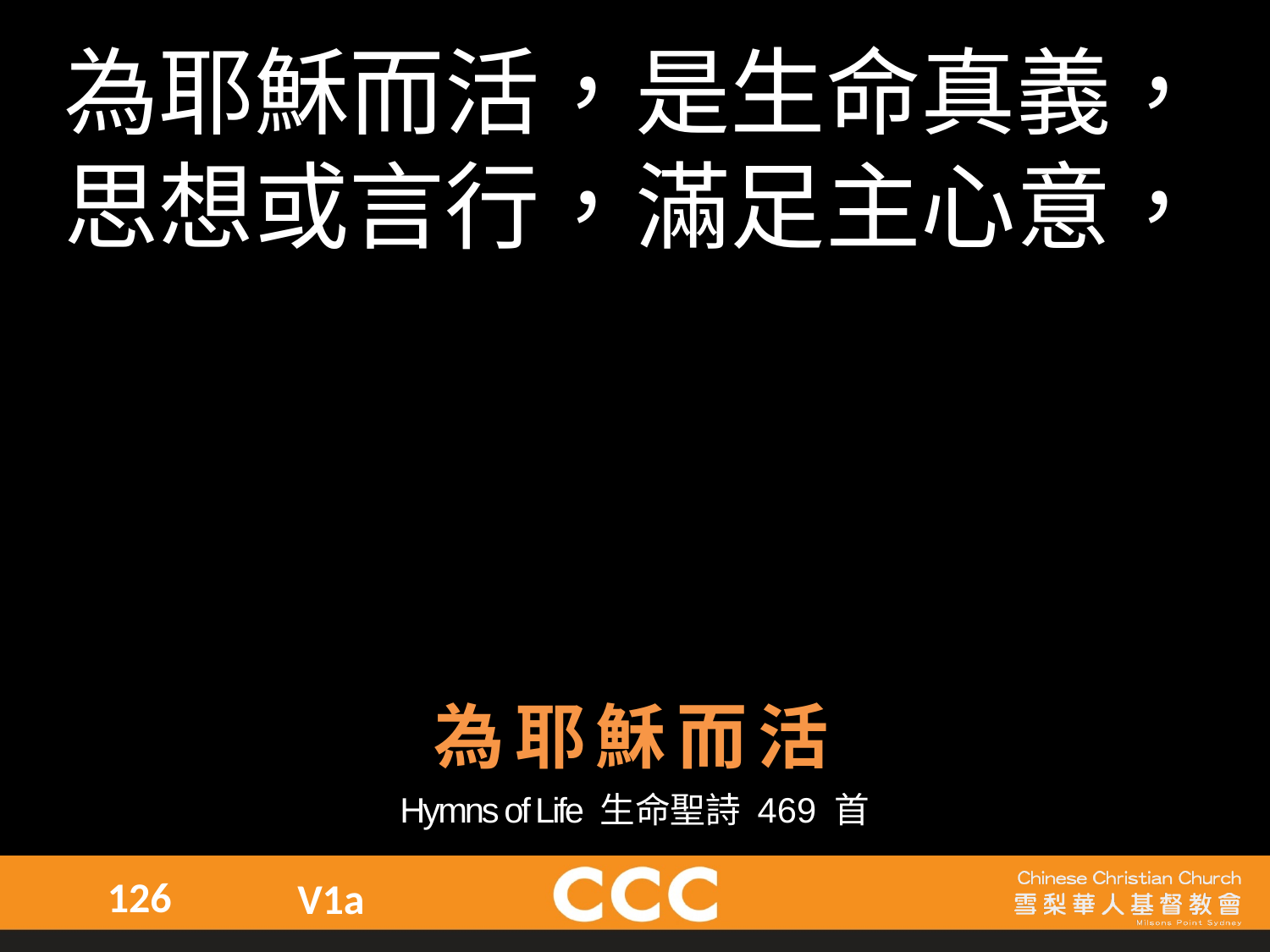

為耶穌而活，是生命真義，
思想或言行，滿足主心意，
為耶穌而活
Hymns of Life 生命聖詩 469 首
126
V1a